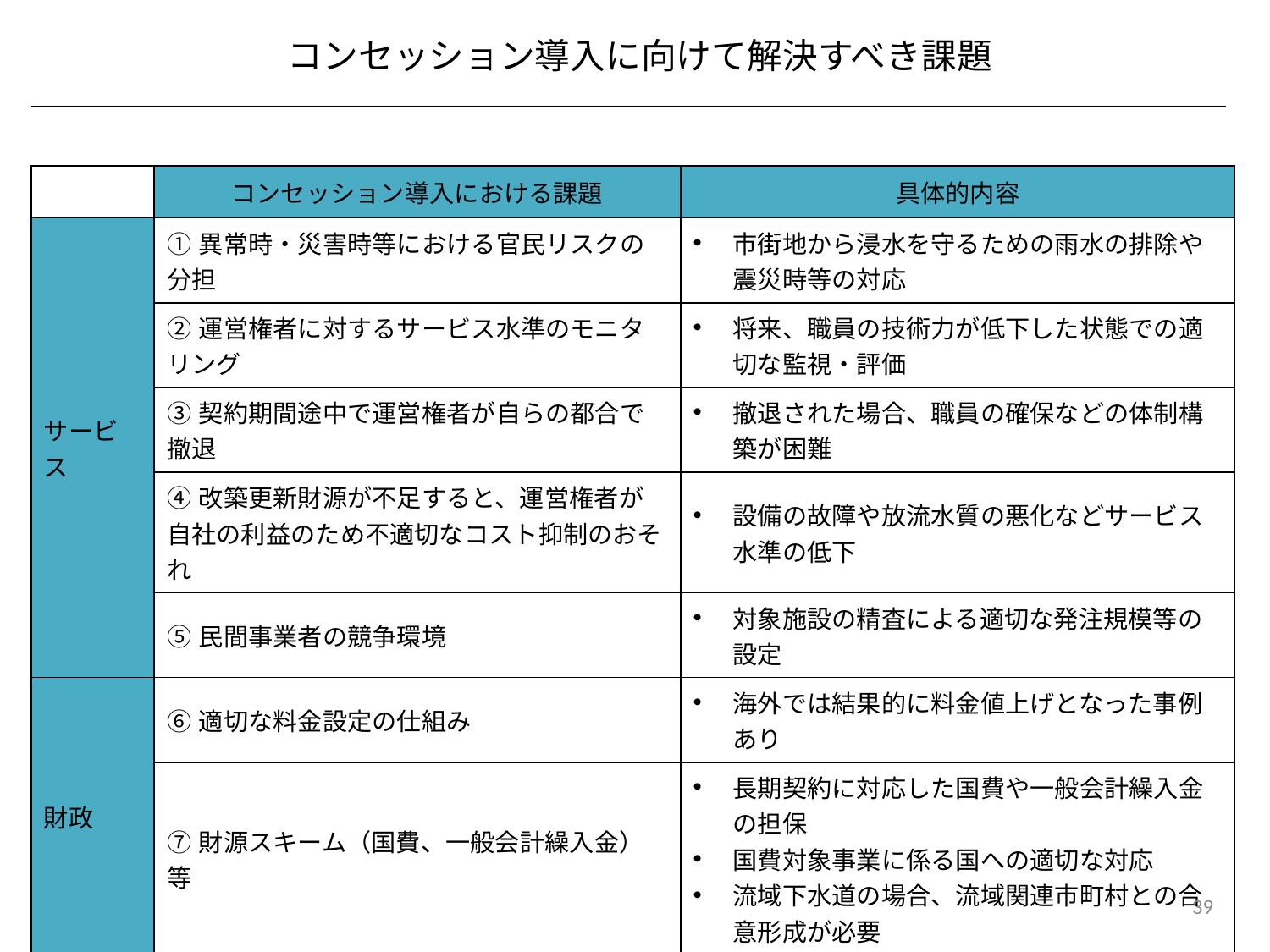

コンセッション導入に向けて解決すべき課題
|  | コンセッション導入における課題 | 具体的内容 |
| --- | --- | --- |
| サービス | ①異常時・災害時等における官民リスクの分担 | 市街地から浸水を守るための雨水の排除や震災時等の対応 |
|  | ②運営権者に対するサービス水準のモニタリング | 将来、職員の技術力が低下した状態での適切な監視・評価 |
|  | ③契約期間途中で運営権者が自らの都合で撤退 | 撤退された場合、職員の確保などの体制構築が困難 |
|  | ④改築更新財源が不足すると、運営権者が自社の利益のため不適切なコスト抑制のおそれ | 設備の故障や放流水質の悪化などサービス水準の低下 |
|  | ⑤民間事業者の競争環境 | 対象施設の精査による適切な発注規模等の設定 |
| 財政 | ⑥適切な料金設定の仕組み | 海外では結果的に料金値上げとなった事例あり |
|  | ⑦財源スキーム（国費、一般会計繰入金）等 | 長期契約に対応した国費や一般会計繰入金の担保 国費対象事業に係る国への適切な対応 流域下水道の場合、流域関連市町村との合意形成が必要 |
39